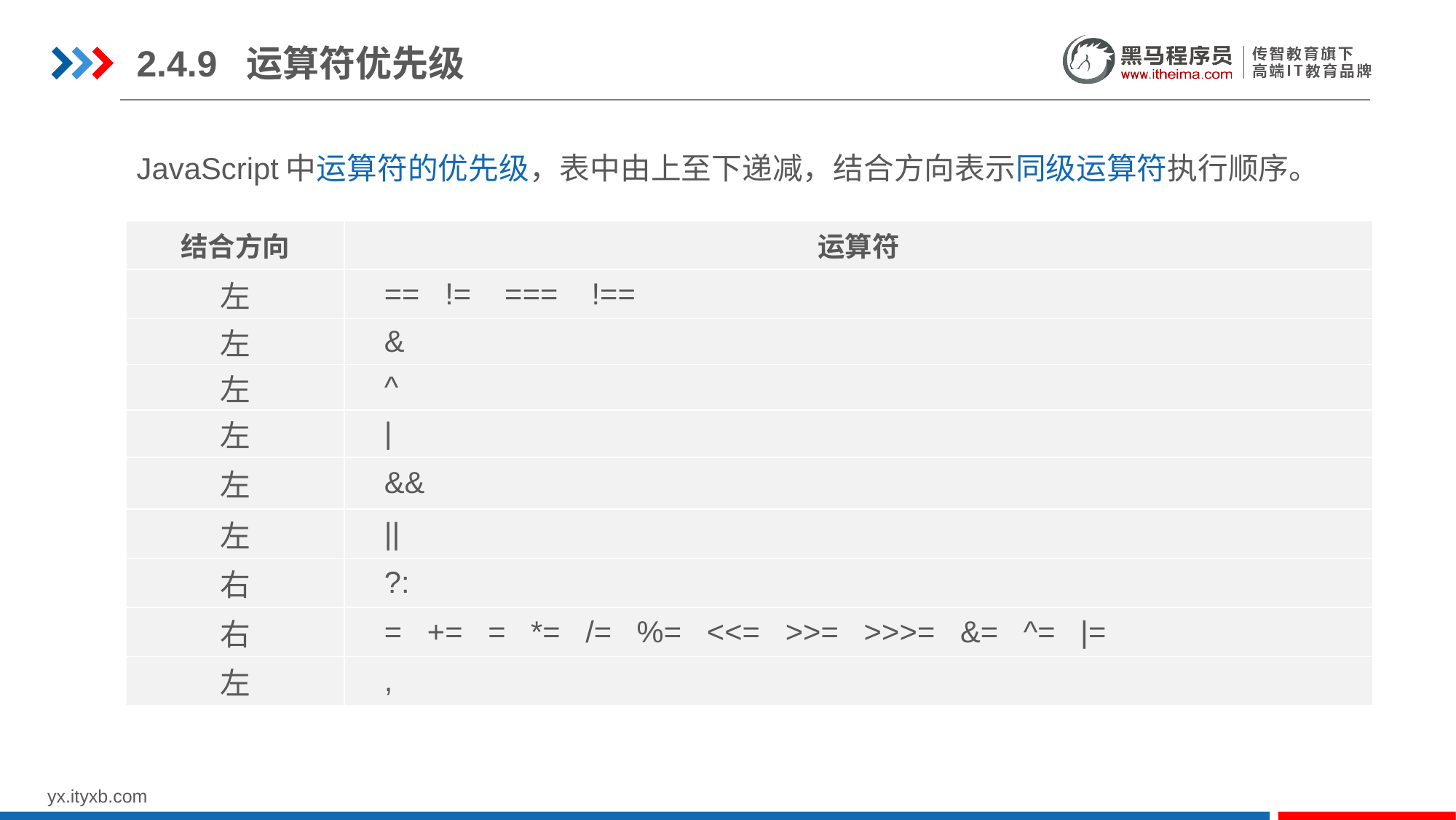

2.4.9  运算符优先级
JavaScript中运算符的优先级，表中由上至下递减，结合方向表示同级运算符执行顺序。
| 结合方向 | 运算符 |
| --- | --- |
| 左 | == != === !== |
| 左 | & |
| 左 | ^ |
| 左 | | |
| 左 | && |
| 左 | || |
| 右 | ?: |
| 右 | = += = \*= /= %= <<= >>= >>>= &= ^= |= |
| 左 | , |